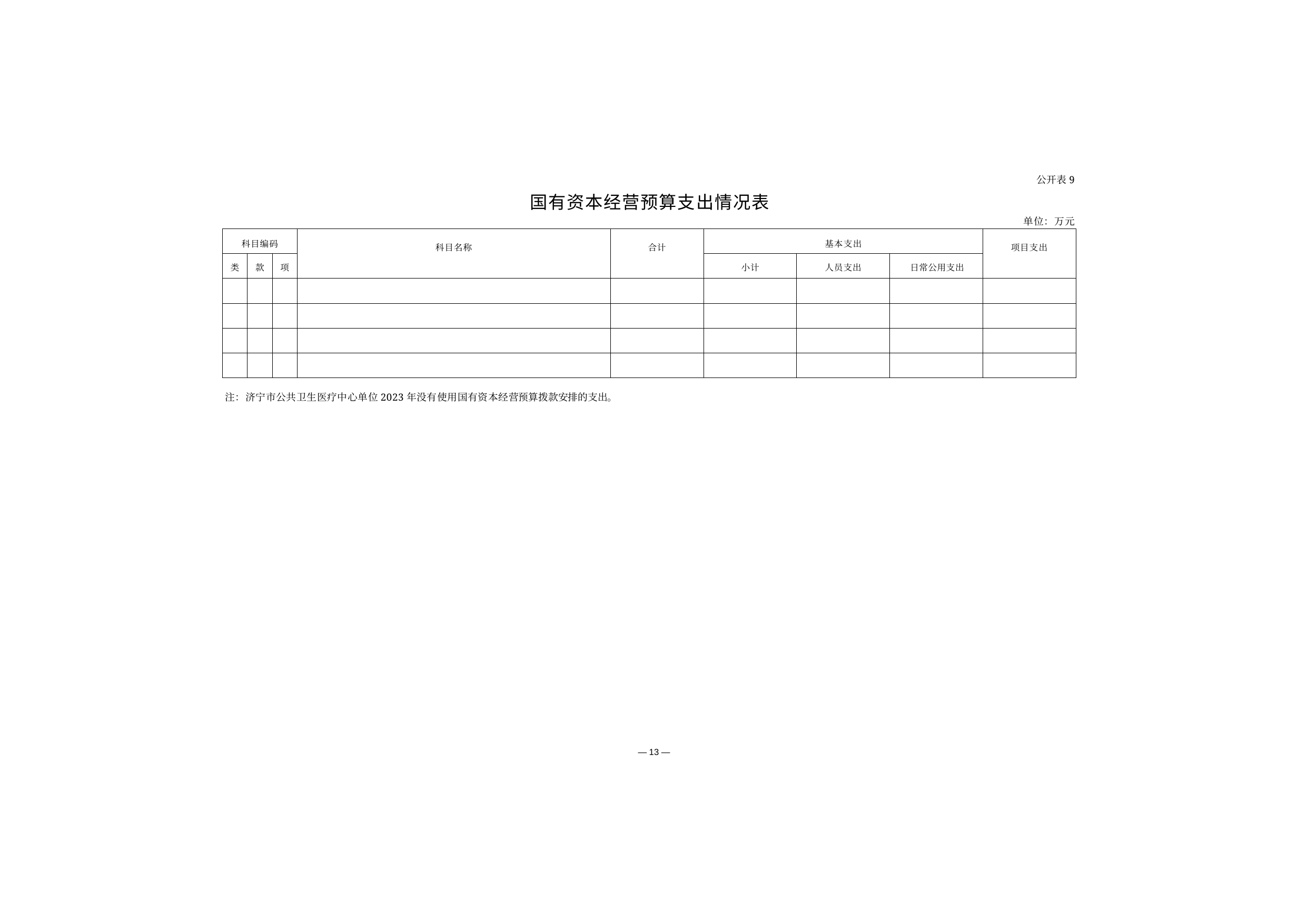

公开表9
国有资本经营预算支出情况表

单位：万元
| 科目编码 |  |  | 科目名称 | 合计 | 基本支出 |  |  | 项目支出 |
| --- | --- | --- | --- | --- | --- | --- | --- | --- |
| 类 | 款 | 项 |  |  | 小计 | 人员支出 | 日常公用支出 |  |
|  |  |  |  |  |  |  |  |  |
|  |  |  |  |  |  |  |  |  |
|  |  |  |  |  |  |  |  |  |
|  |  |  |  |  |  |  |  |  |

注：济宁市公共卫生医疗中心单位2023年没有使用国有资本经营预算拨款安排的支出。

— 13 —